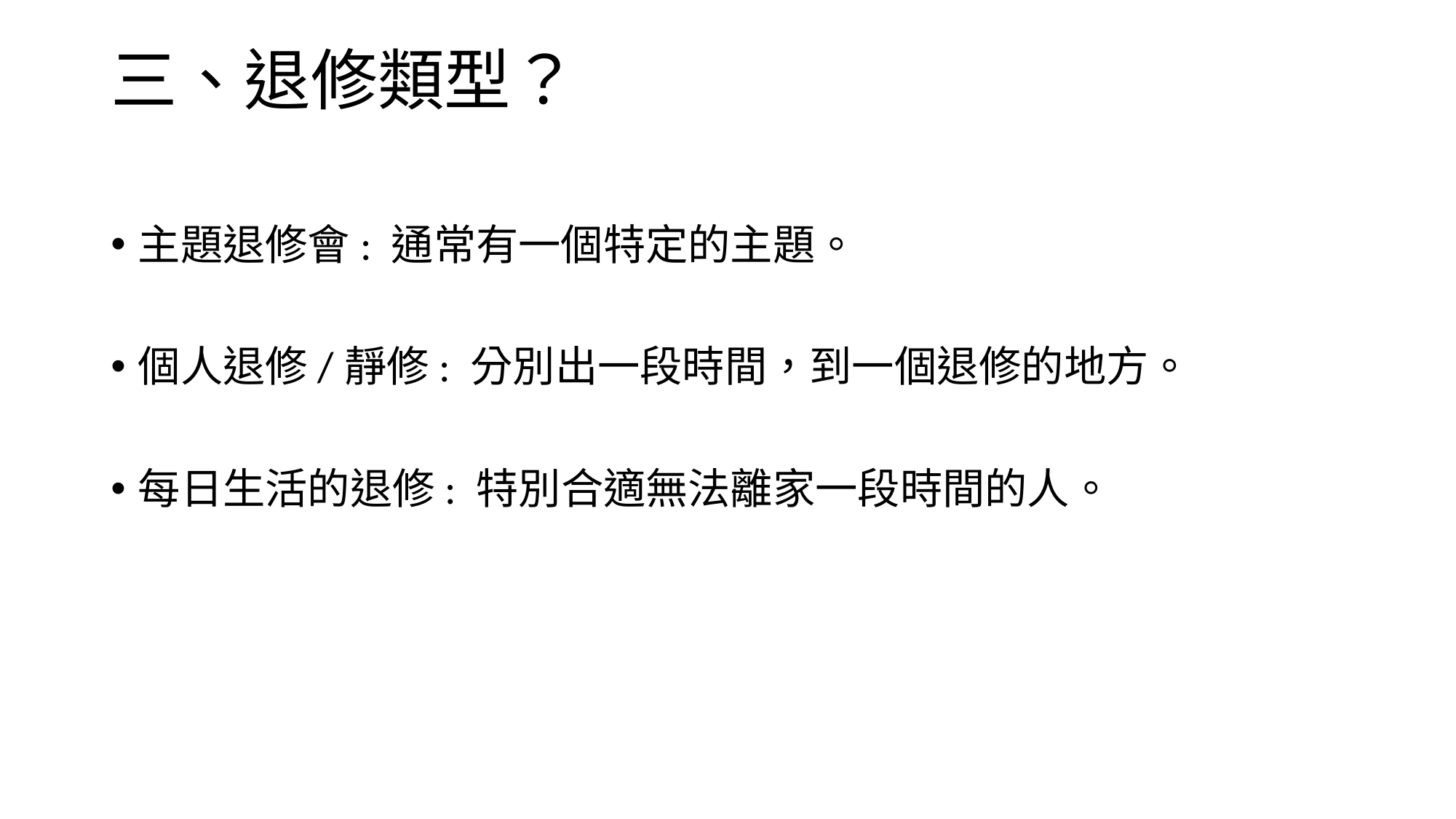

# 三、退修類型？
主題退修會: 通常有一個特定的主題。

個人退修/靜修: 分別出一段時間，到一個退修的地方。

每日生活的退修: 特別合適無法離家一段時間的人。